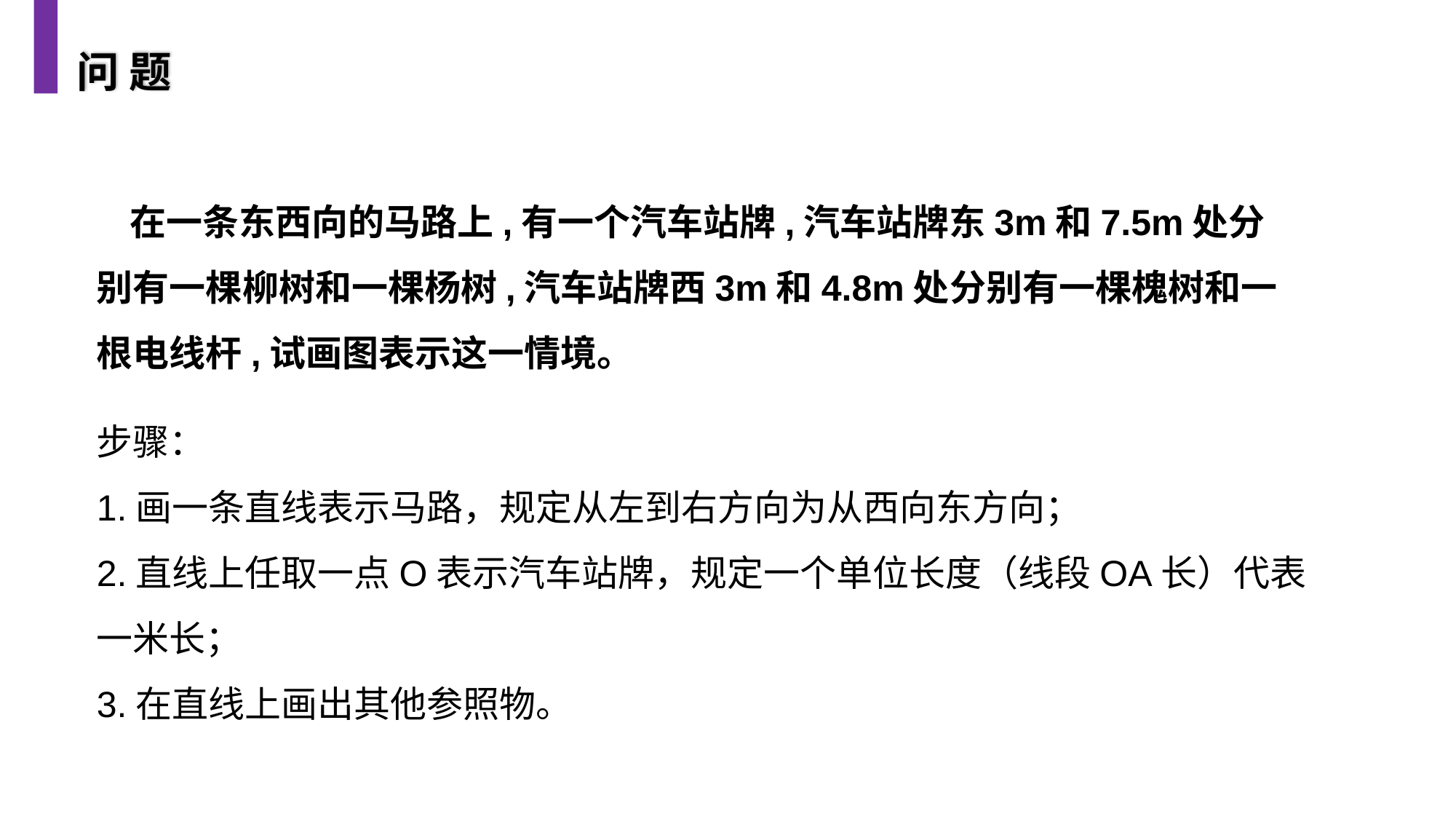

问 题
   在一条东西向的马路上,有一个汽车站牌,汽车站牌东3m和7.5m处分别有一棵柳树和一棵杨树,汽车站牌西3m和4.8m处分别有一棵槐树和一根电线杆,试画图表示这一情境。
步骤：
1.画一条直线表示马路，规定从左到右方向为从西向东方向；
2.直线上任取一点O表示汽车站牌，规定一个单位长度（线段OA长）代表一米长；
3.在直线上画出其他参照物。